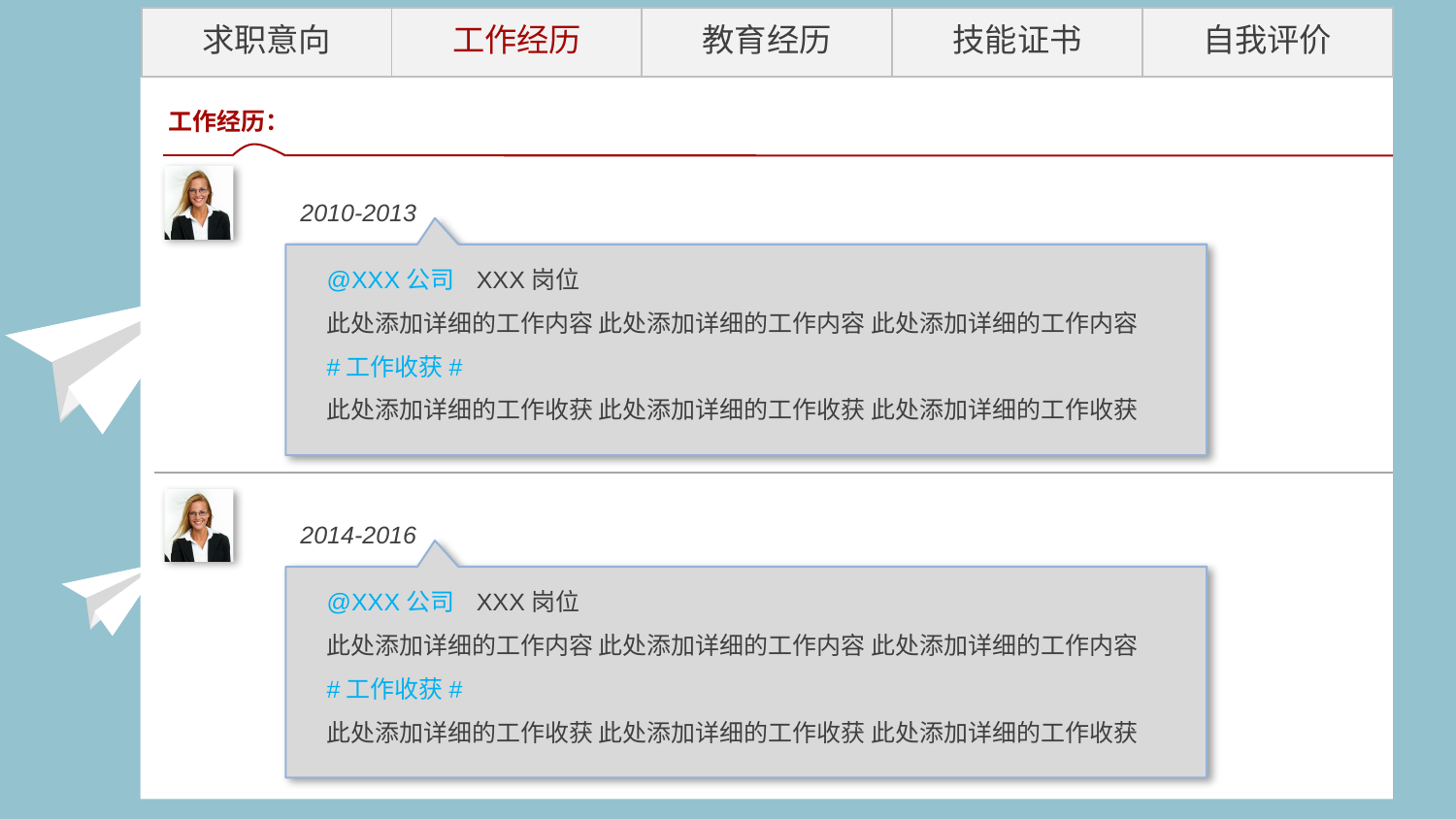

| 求职意向 | 工作经历 | 教育经历 | 技能证书 | 自我评价 |
| --- | --- | --- | --- | --- |

工作经历：

2010-2013

@XXX公司   XXX岗位
此处添加详细的工作内容 此处添加详细的工作内容 此处添加详细的工作内容
#工作收获#
此处添加详细的工作收获 此处添加详细的工作收获 此处添加详细的工作收获

2014-2016

@XXX公司   XXX岗位
此处添加详细的工作内容 此处添加详细的工作内容 此处添加详细的工作内容
#工作收获#
此处添加详细的工作收获 此处添加详细的工作收获 此处添加详细的工作收获